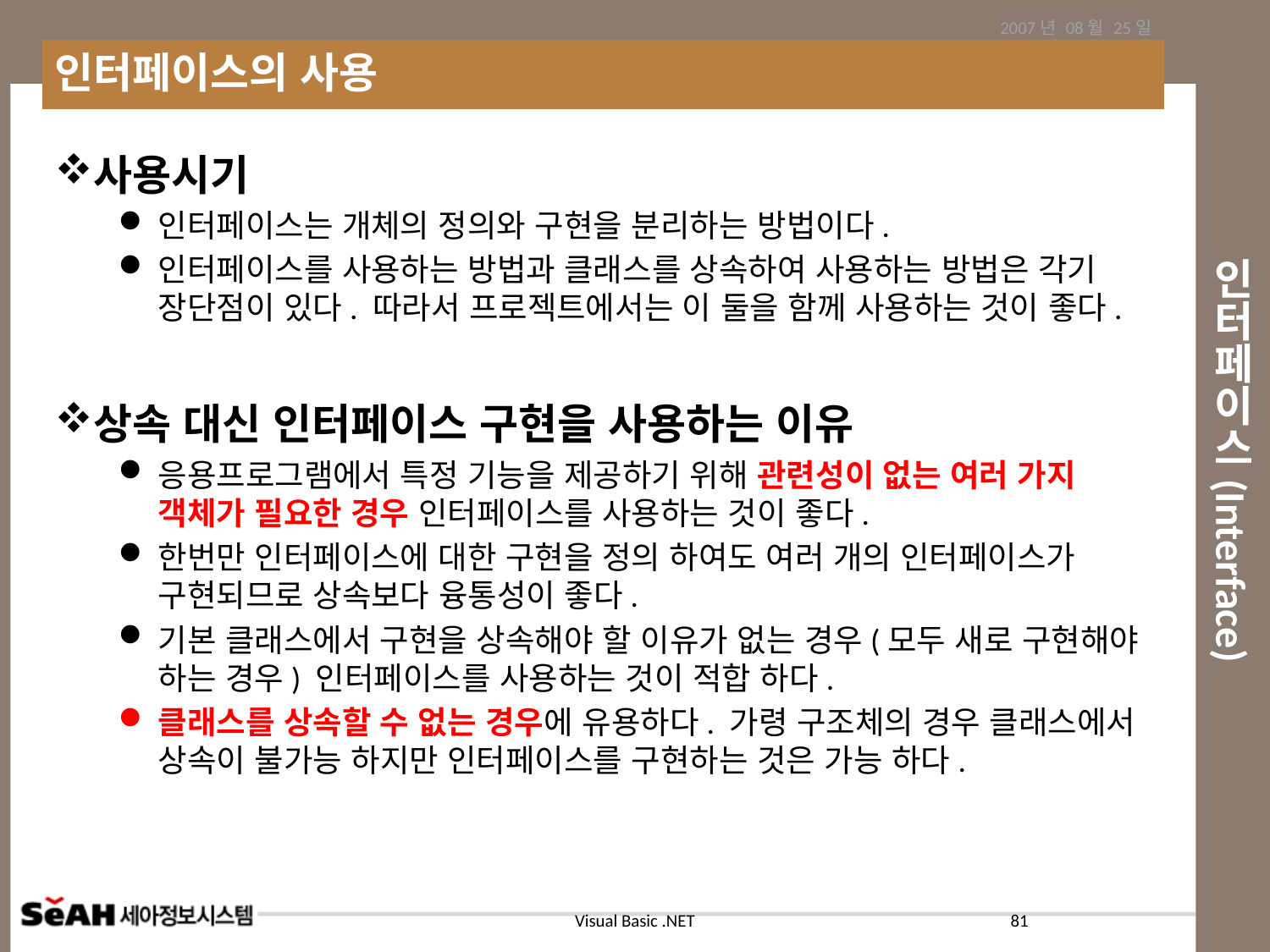

2007년 08월 25일
인터페이스의 사용
# 인터페이스(Interface)

사용시기
인터페이스는 개체의 정의와 구현을 분리하는 방법이다.
인터페이스를 사용하는 방법과 클래스를 상속하여 사용하는 방법은 각기 장단점이 있다. 따라서 프로젝트에서는 이 둘을 함께 사용하는 것이 좋다.

상속 대신 인터페이스 구현을 사용하는 이유
응용프로그램에서 특정 기능을 제공하기 위해 관련성이 없는 여러 가지 객체가 필요한 경우 인터페이스를 사용하는 것이 좋다.
한번만 인터페이스에 대한 구현을 정의 하여도 여러 개의 인터페이스가 구현되므로 상속보다 융통성이 좋다.
기본 클래스에서 구현을 상속해야 할 이유가 없는 경우(모두 새로 구현해야 하는 경우) 인터페이스를 사용하는 것이 적합 하다.
클래스를 상속할 수 없는 경우에 유용하다. 가령 구조체의 경우 클래스에서 상속이 불가능 하지만 인터페이스를 구현하는 것은 가능 하다.
81
Visual Basic .NET